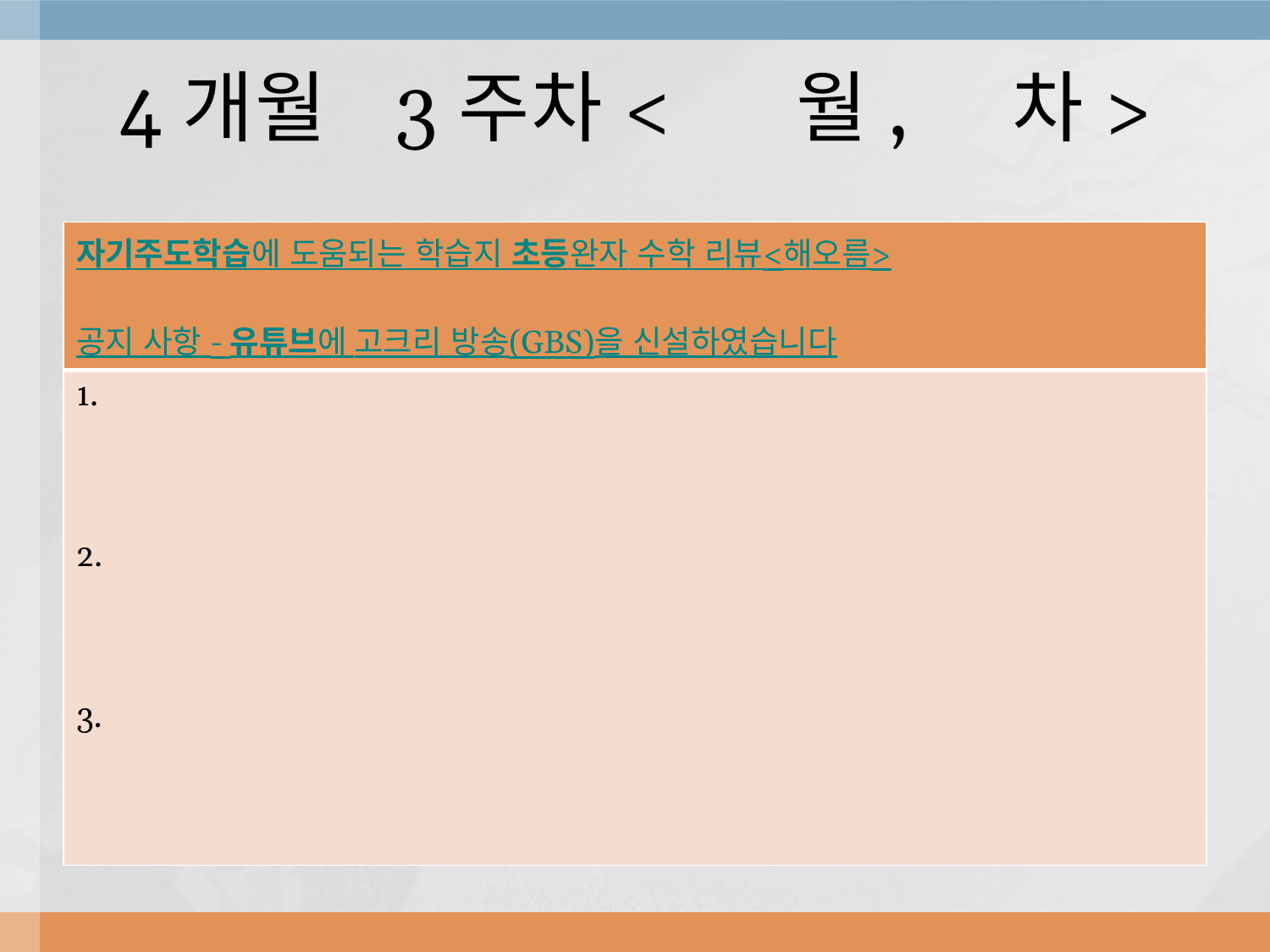

# 4개월  3주차<     월,    차>
| 자기주도학습에 도움되는 학습지 초등완자 수학 리뷰<해오름> 공지 사항 - 유튜브에 고크리 방송(GBS)을 신설하였습니다 |
| --- |
| 1. 2. 3. |